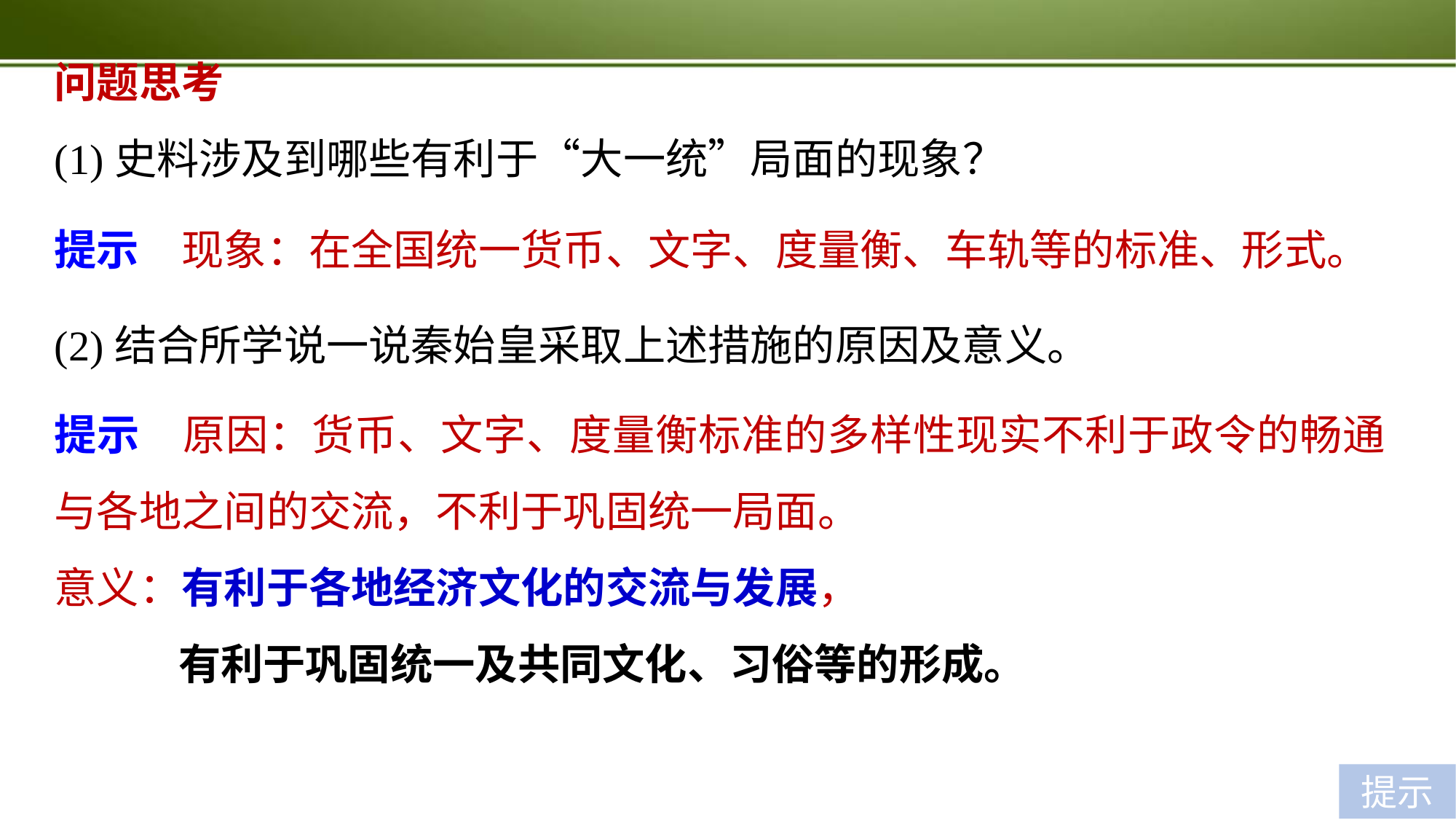

问题思考
(1)史料涉及到哪些有利于“大一统”局面的现象？
提示　现象：在全国统一货币、文字、度量衡、车轨等的标准、形式。
(2)结合所学说一说秦始皇采取上述措施的原因及意义。
提示　原因：货币、文字、度量衡标准的多样性现实不利于政令的畅通与各地之间的交流，不利于巩固统一局面。
意义：有利于各地经济文化的交流与发展，
            有利于巩固统一及共同文化、习俗等的形成。
提示